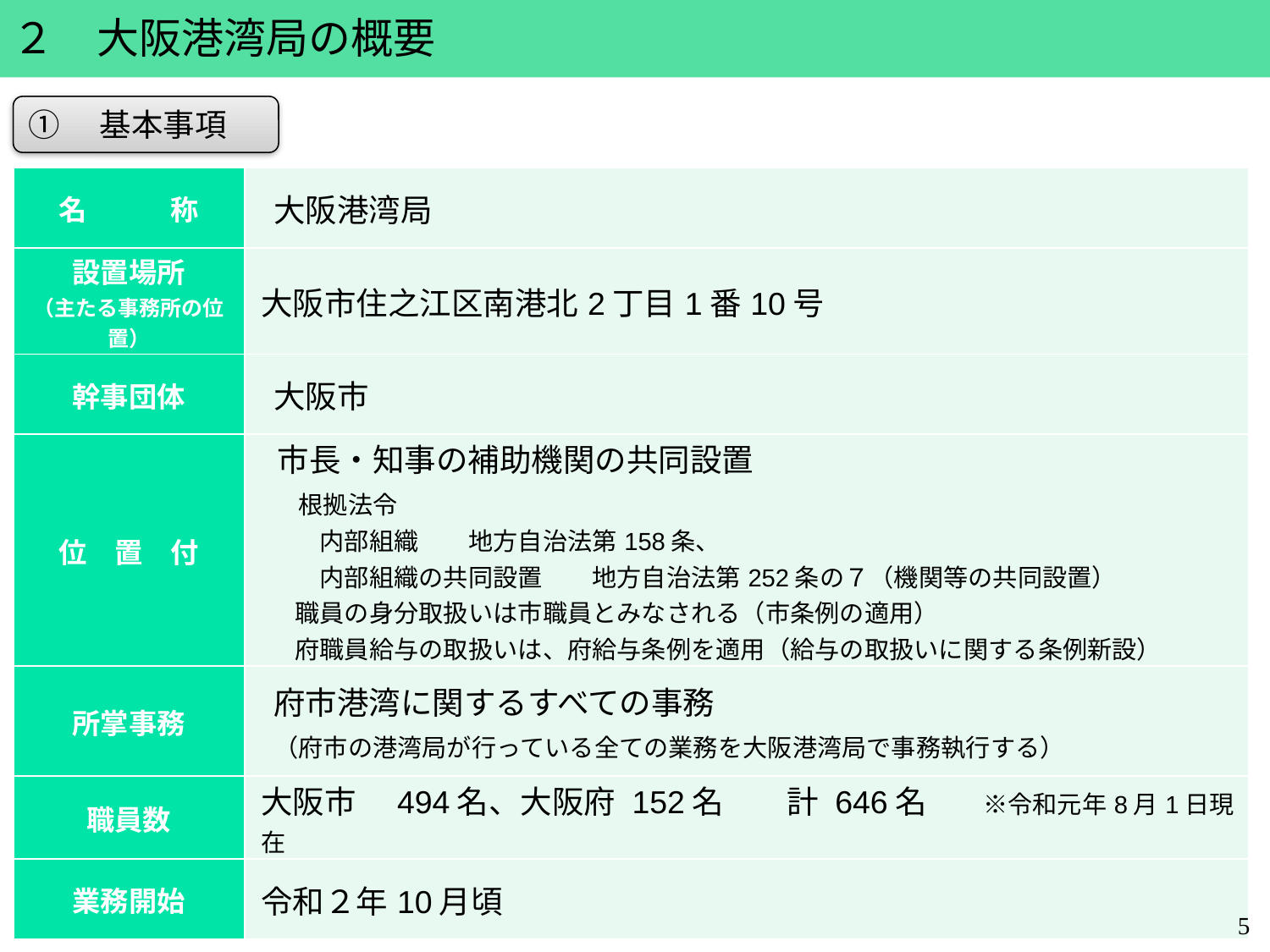

２　大阪港湾局の概要
①　基本事項
| 名　　　称 | 大阪港湾局 |
| --- | --- |
| 設置場所 （主たる事務所の位置） | 大阪市住之江区南港北2丁目1番10号 |
| 幹事団体 | 大阪市 |
| 位　置　付 | 市長・知事の補助機関の共同設置 　　根拠法令 　　　内部組織　　地方自治法第158条、 　　　内部組織の共同設置　　地方自治法第252条の７（機関等の共同設置） 　　職員の身分取扱いは市職員とみなされる（市条例の適用） 　　府職員給与の取扱いは、府給与条例を適用（給与の取扱いに関する条例新設） |
| 所掌事務 | 府市港湾に関するすべての事務 　（府市の港湾局が行っている全ての業務を大阪港湾局で事務執行する） |
| 職員数 | 大阪市　494名、大阪府 152名　　計 646名　　※令和元年8月1日現在 |
| 業務開始 | 令和２年10月頃 |
（メモ）職員数について
　・再任用は含む
　・府→市への派遣者は市でカウント
　・市→府への派遣者は府でカウント
　・その他の市町村、団体等への派遣は含まない
　・非常勤職員・臨時任用職員は含まない
5